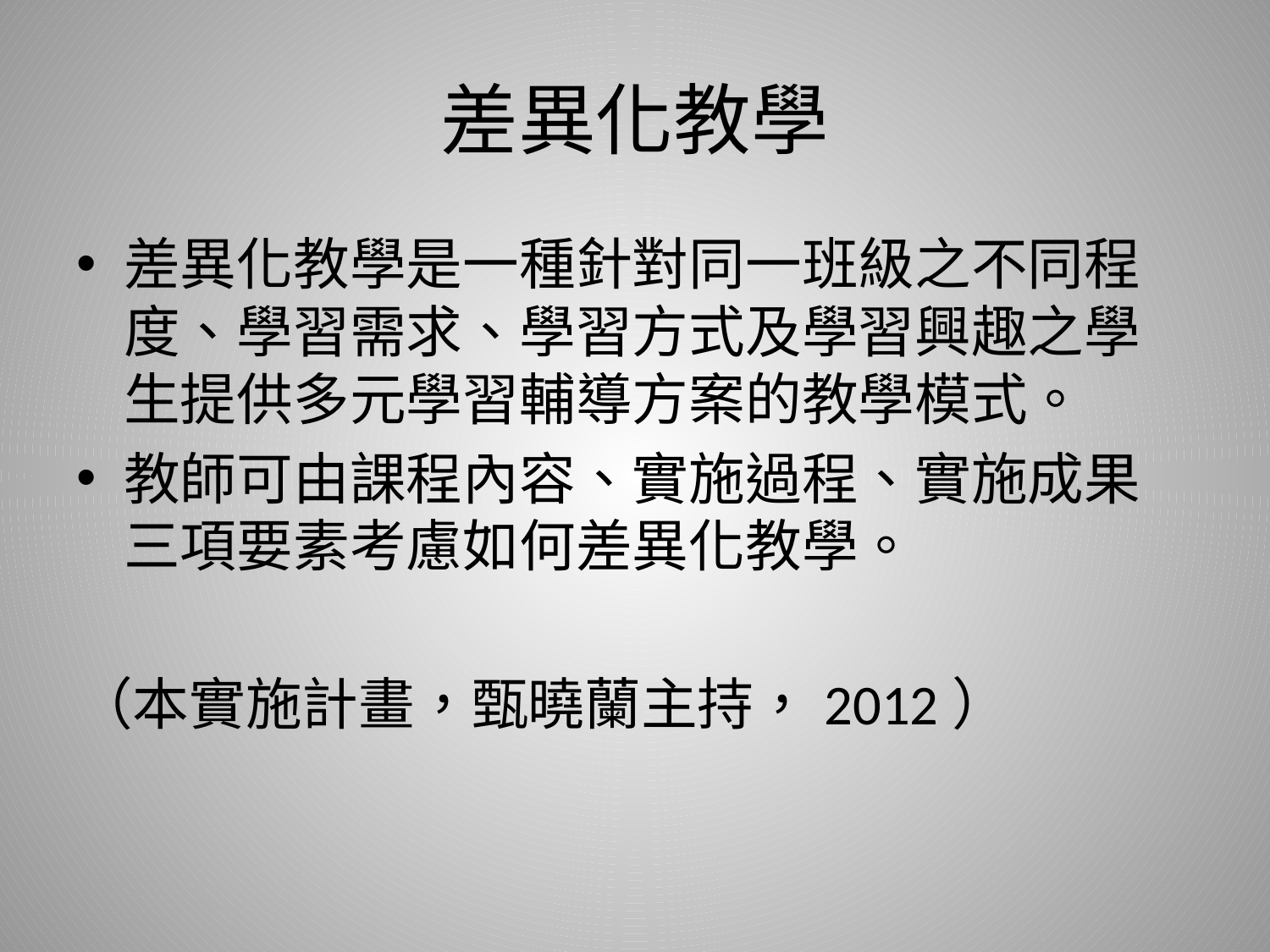

# 差異化教學
差異化教學是一種針對同一班級之不同程度、學習需求、學習方式及學習興趣之學生提供多元學習輔導方案的教學模式。
教師可由課程內容、實施過程、實施成果三項要素考慮如何差異化教學。

（本實施計畫，甄曉蘭主持，2012）